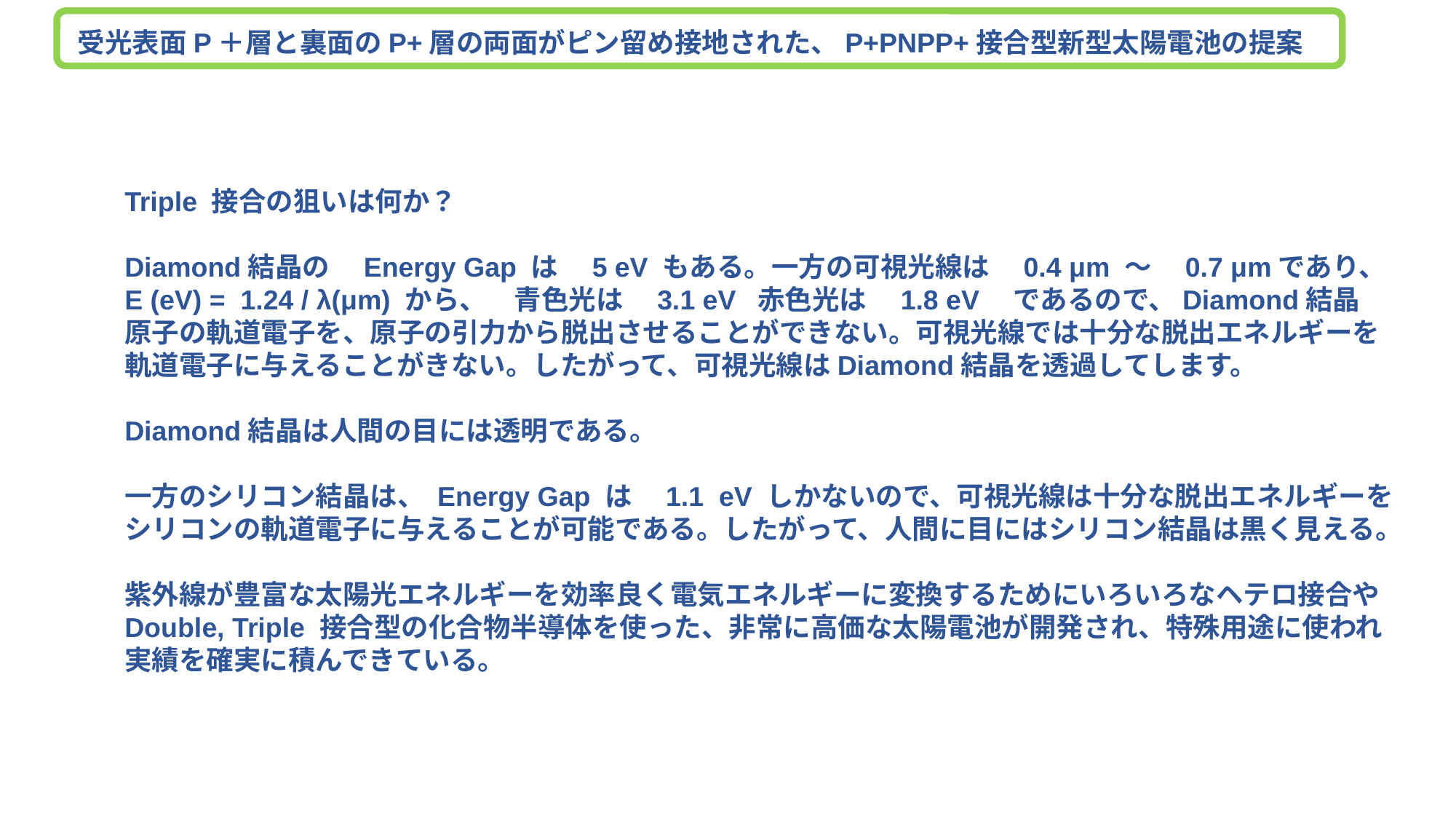

受光表面P＋層と裏面のP+層の両面がピン留め接地された、P+PNPP+接合型新型太陽電池の提案
Triple 接合の狙いは何か？

Diamond結晶の　Energy Gap は　5 eV もある。一方の可視光線は　0.4 μm ～　0.7 μmであり、
E (eV) =  1.24 / λ(μm) から、　青色光は　3.1 eV  赤色光は　1.8 eV　であるので、Diamond結晶
原子の軌道電子を、原子の引力から脱出させることができない。可視光線では十分な脱出エネルギーを
軌道電子に与えることがきない。したがって、可視光線はDiamond結晶を透過してします。

Diamond結晶は人間の目には透明である。

一方のシリコン結晶は、 Energy Gap は　1.1  eV しかないので、可視光線は十分な脱出エネルギーを
シリコンの軌道電子に与えることが可能である。したがって、人間に目にはシリコン結晶は黒く見える。

紫外線が豊富な太陽光エネルギーを効率良く電気エネルギーに変換するためにいろいろなヘテロ接合や
Double, Triple 接合型の化合物半導体を使った、非常に高価な太陽電池が開発され、特殊用途に使われ
実績を確実に積んできている。